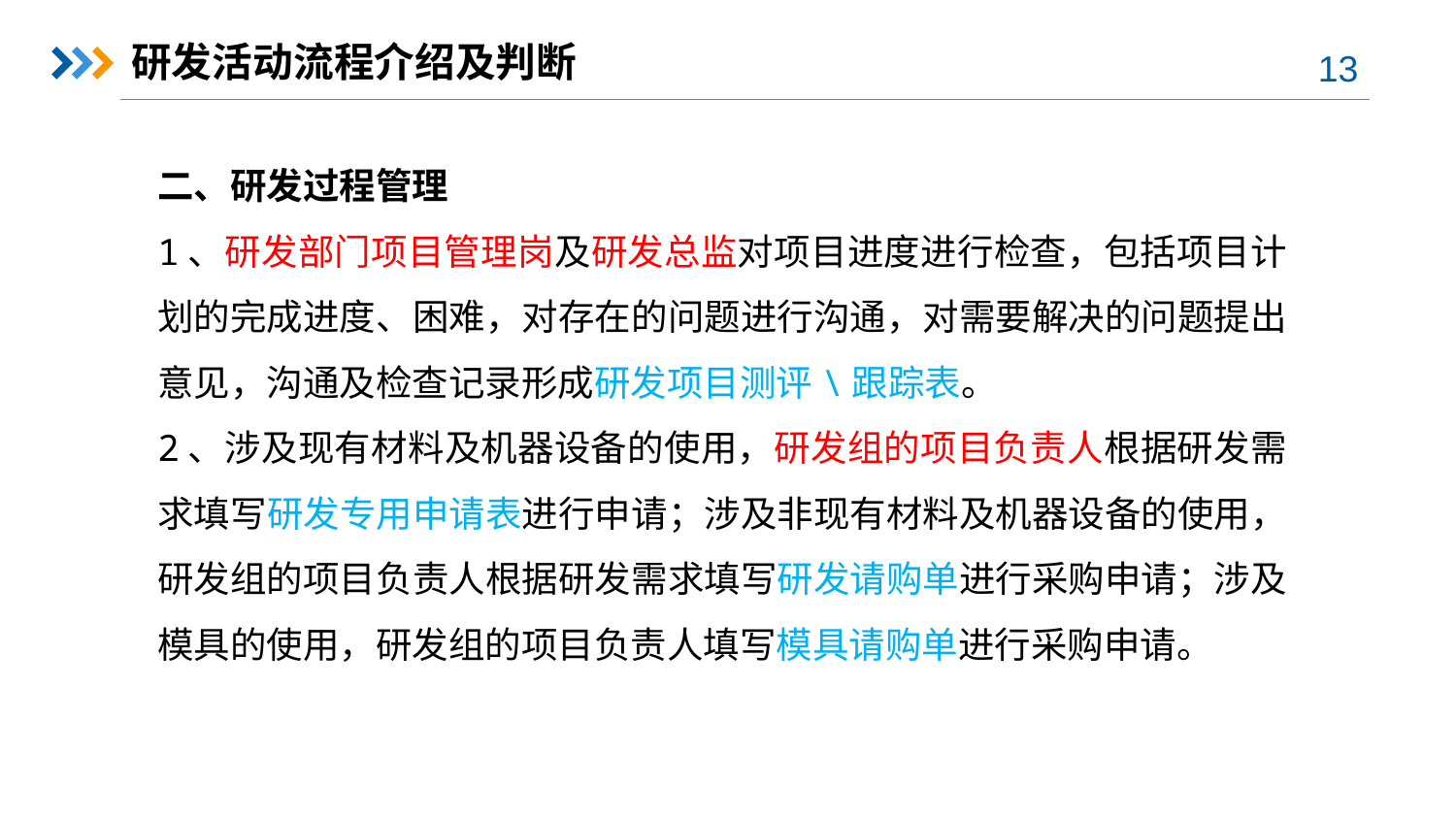

研发活动流程介绍及判断
二、研发过程管理
1、研发部门项目管理岗及研发总监对项目进度进行检查，包括项目计划的完成进度、困难，对存在的问题进行沟通，对需要解决的问题提出意见，沟通及检查记录形成研发项目测评\跟踪表。
2、涉及现有材料及机器设备的使用，研发组的项目负责人根据研发需求填写研发专用申请表进行申请；涉及非现有材料及机器设备的使用，研发组的项目负责人根据研发需求填写研发请购单进行采购申请；涉及模具的使用，研发组的项目负责人填写模具请购单进行采购申请。